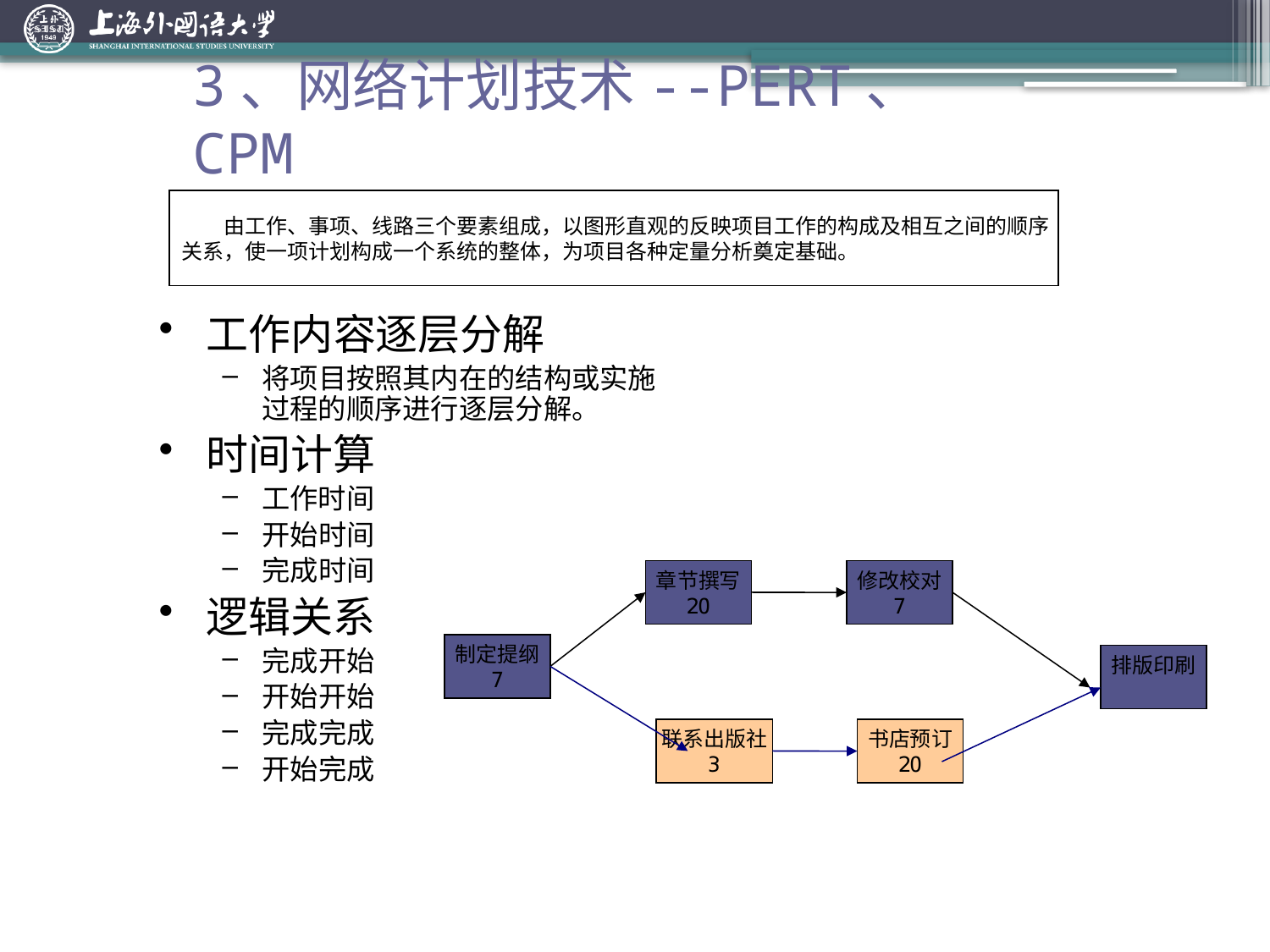

3、网络计划技术--PERT、CPM

        由工作、事项、线路三个要素组成，以图形直观的反映项目工作的构成及相互之间的顺序
关系，使一项计划构成一个系统的整体，为项目各种定量分析奠定基础。
工作内容逐层分解
将项目按照其内在的结构或实施过程的顺序进行逐层分解。
时间计算
工作时间
开始时间
完成时间
逻辑关系
完成开始
开始开始
完成完成
开始完成
章节撰写
20
修改校对
7

制定提纲
7
排版印刷

联系出版社
3
书店预订
20